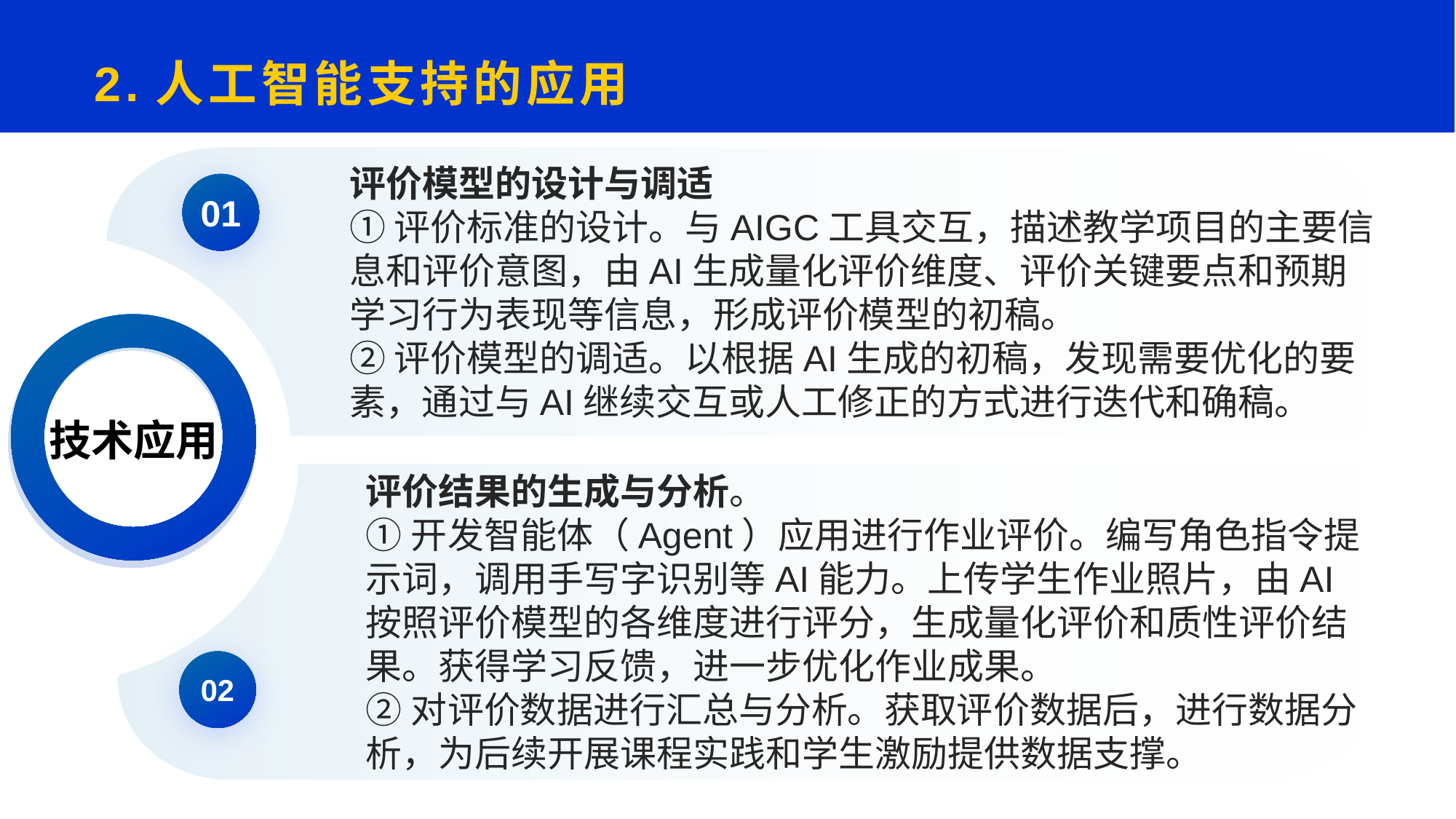

# 2.人工智能支持的应用
评价模型的设计与调适
①评价标准的设计。与AIGC工具交互，描述教学项目的主要信息和评价意图，由AI生成量化评价维度、评价关键要点和预期学习行为表现等信息，形成评价模型的初稿。
②评价模型的调适。以根据AI生成的初稿，发现需要优化的要素，通过与AI继续交互或人工修正的方式进行迭代和确稿。
01

技术应用
评价结果的生成与分析。
①开发智能体（Agent）应用进行作业评价。编写角色指令提示词，调用手写字识别等AI能力。上传学生作业照片，由AI按照评价模型的各维度进行评分，生成量化评价和质性评价结果。获得学习反馈，进一步优化作业成果。
②对评价数据进行汇总与分析。获取评价数据后，进行数据分析，为后续开展课程实践和学生激励提供数据支撑。
02